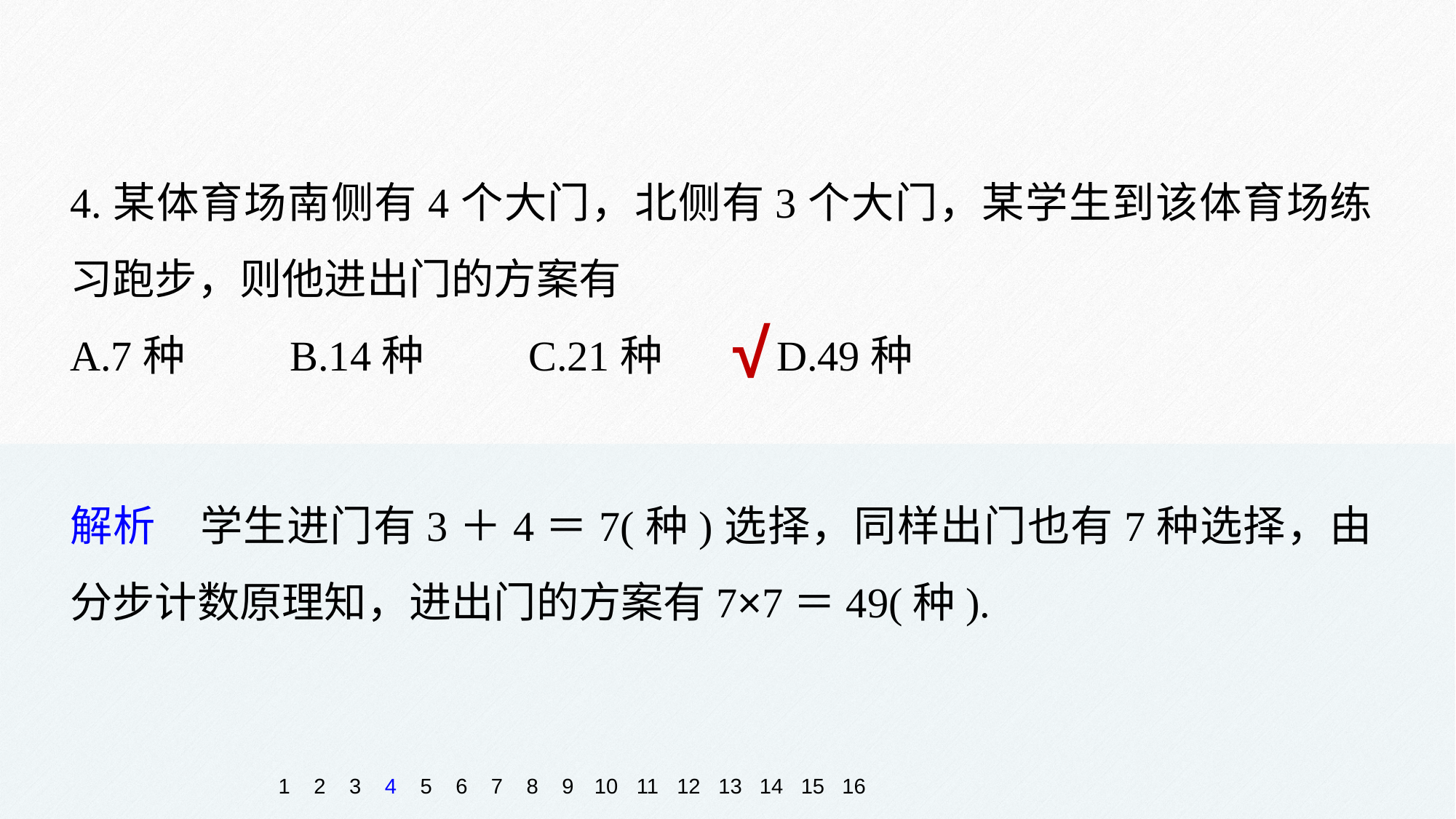

4.某体育场南侧有4个大门，北侧有3个大门，某学生到该体育场练习跑步，则他进出门的方案有
A.7种          B.14种          C.21种           D.49种
√
解析　学生进门有3＋4＝7(种)选择，同样出门也有7种选择，由分步计数原理知，进出门的方案有7×7＝49(种).
1
2
3
4
5
6
7
8
9
10
11
12
13
14
15
16